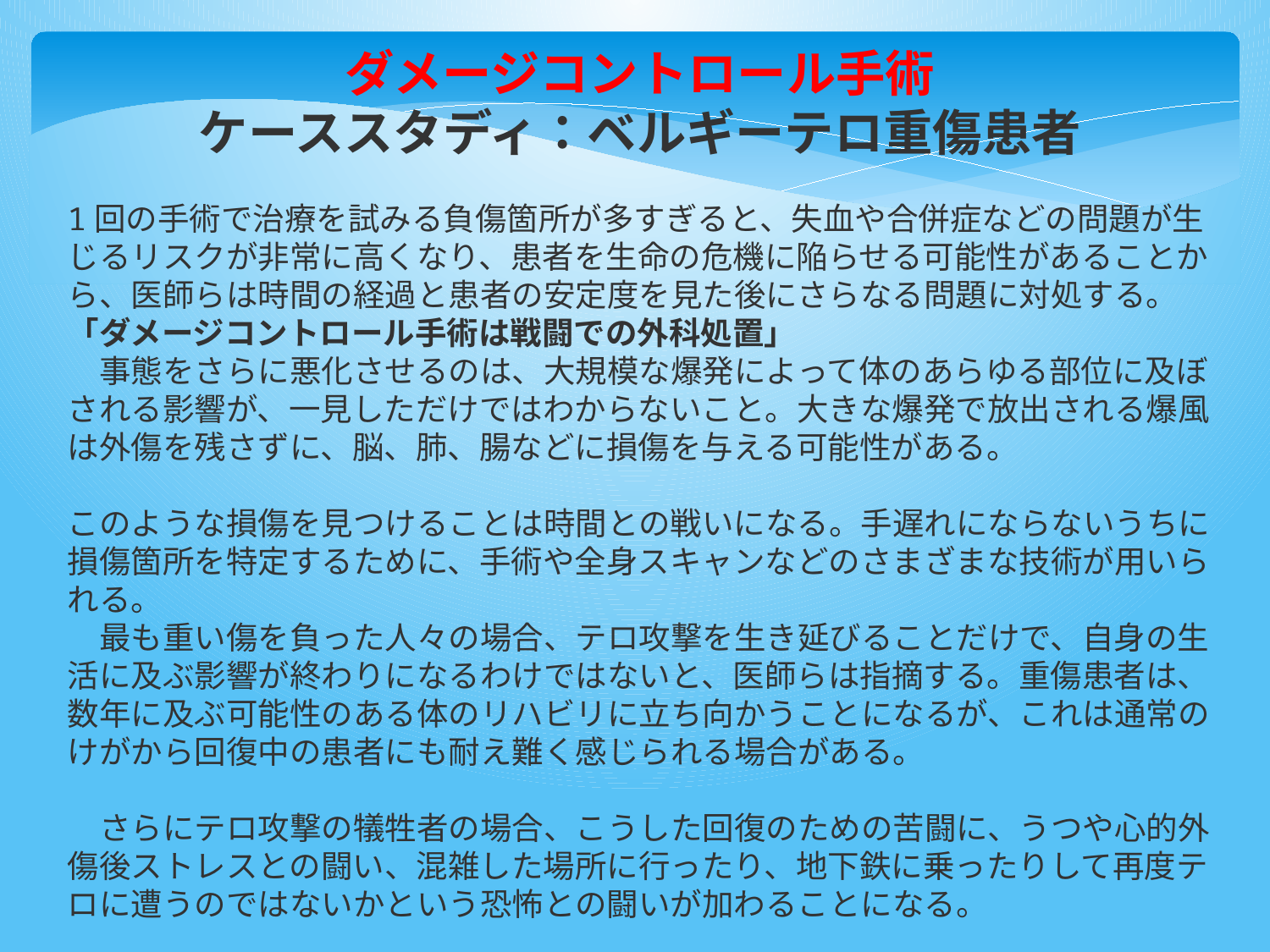

ダメージコントロール手術
ケーススタディ：ベルギーテロ重傷患者

1回の手術で治療を試みる負傷箇所が多すぎると、失血や合併症などの問題が生じるリスクが非常に高くなり、患者を生命の危機に陥らせる可能性があることから、医師らは時間の経過と患者の安定度を見た後にさらなる問題に対処する。
「ダメージコントロール手術は戦闘での外科処置」
　事態をさらに悪化させるのは、大規模な爆発によって体のあらゆる部位に及ぼされる影響が、一見しただけではわからないこと。大きな爆発で放出される爆風は外傷を残さずに、脳、肺、腸などに損傷を与える可能性がある。

このような損傷を見つけることは時間との戦いになる。手遅れにならないうちに損傷箇所を特定するために、手術や全身スキャンなどのさまざまな技術が用いられる。
　最も重い傷を負った人々の場合、テロ攻撃を生き延びることだけで、自身の生活に及ぶ影響が終わりになるわけではないと、医師らは指摘する。重傷患者は、数年に及ぶ可能性のある体のリハビリに立ち向かうことになるが、これは通常のけがから回復中の患者にも耐え難く感じられる場合がある。

　さらにテロ攻撃の犠牲者の場合、こうした回復のための苦闘に、うつや心的外傷後ストレスとの闘い、混雑した場所に行ったり、地下鉄に乗ったりして再度テロに遭うのではないかという恐怖との闘いが加わることになる。